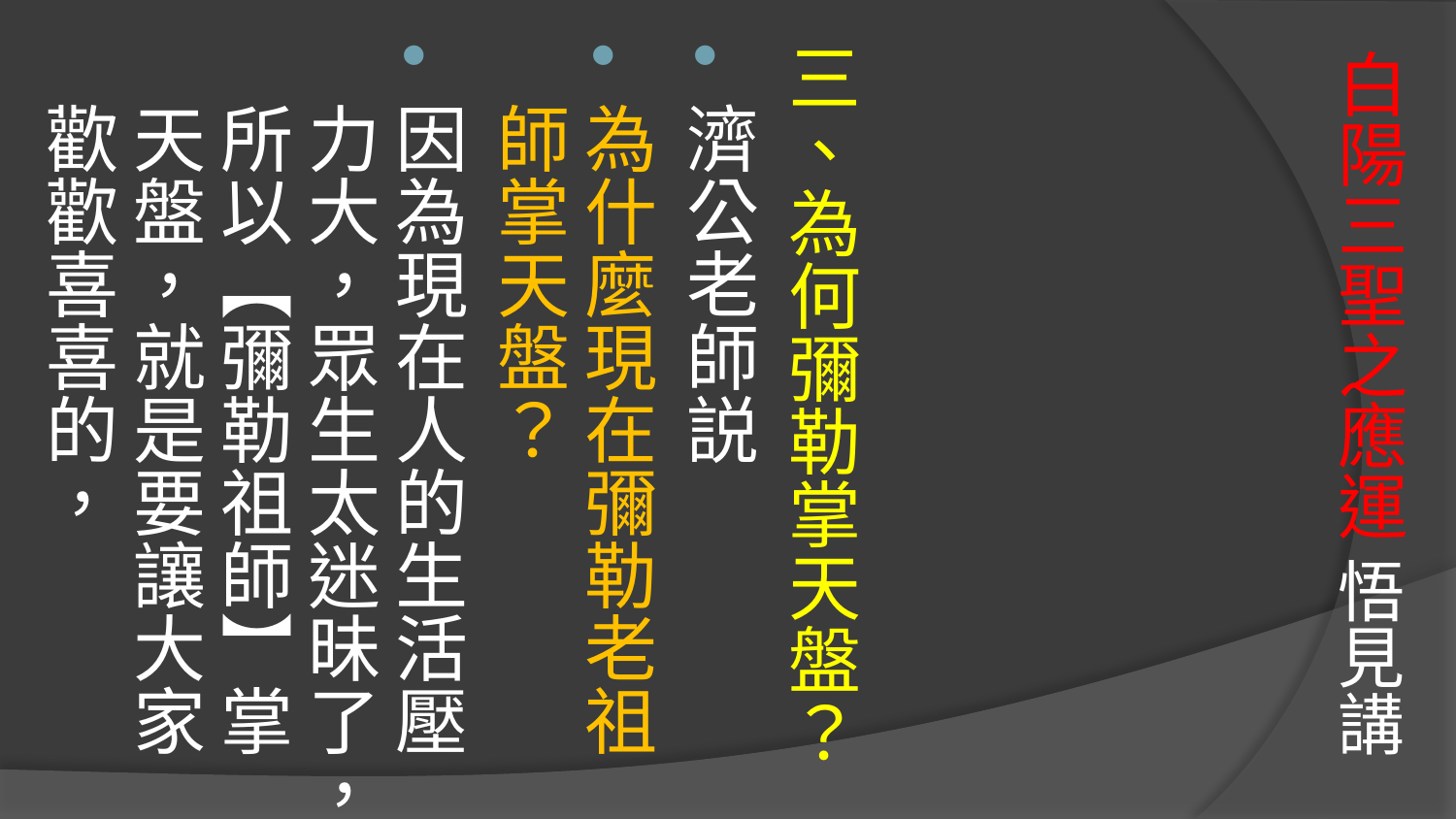

# 白陽三聖之應運 悟見講
三、為何彌勒掌天盤？
濟公老師説
為什麼現在彌勒老祖師掌天盤？
因為現在人的生活壓力大，眾生太迷昧了，所以【彌勒祖師】掌天盤，就是要讓大家歡歡喜喜的，